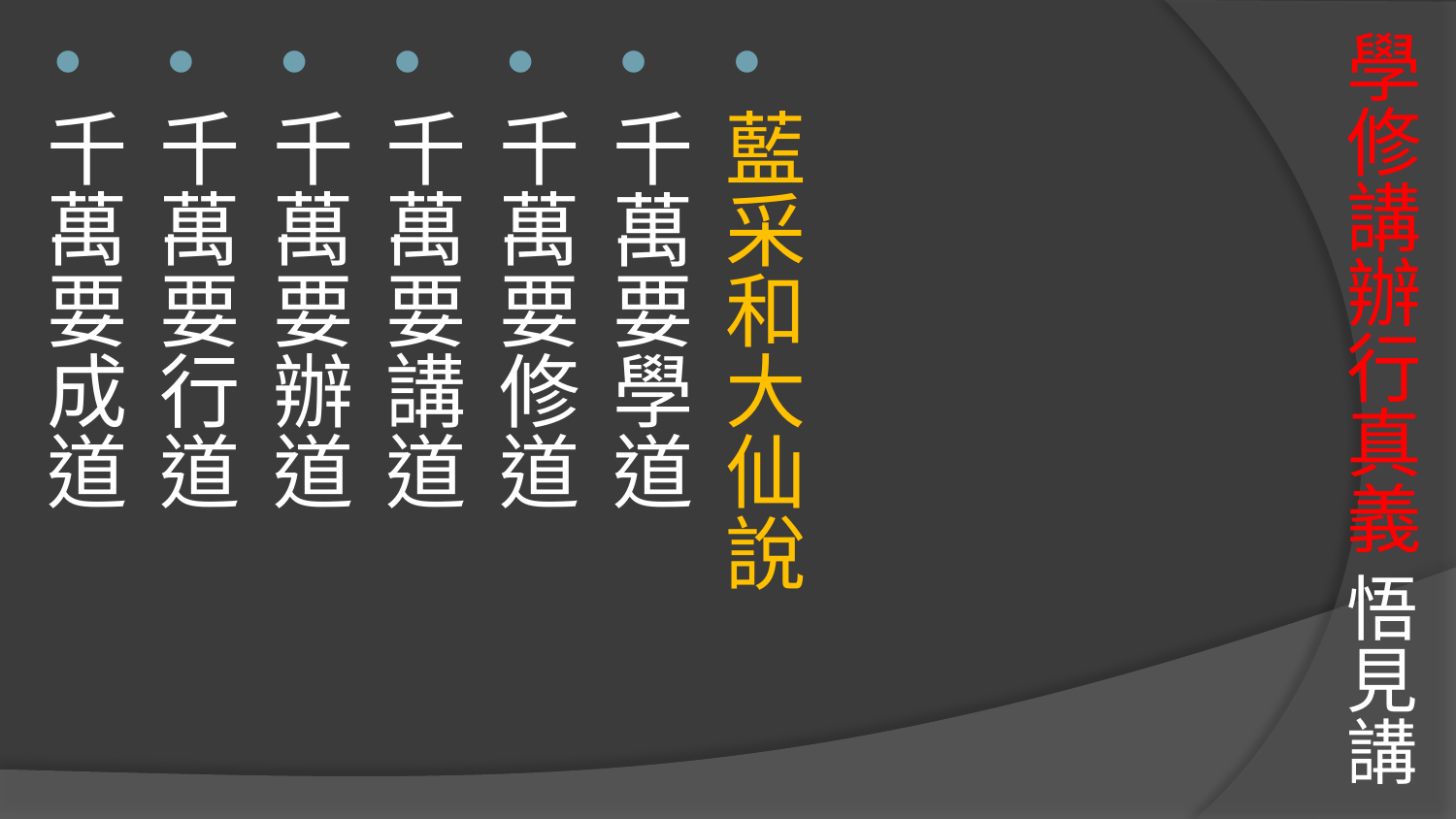

# 學修講辦行真義 悟見講
藍采和大仙說
千萬要學道
千萬要修道
千萬要講道
千萬要辦道
千萬要行道
千萬要成道